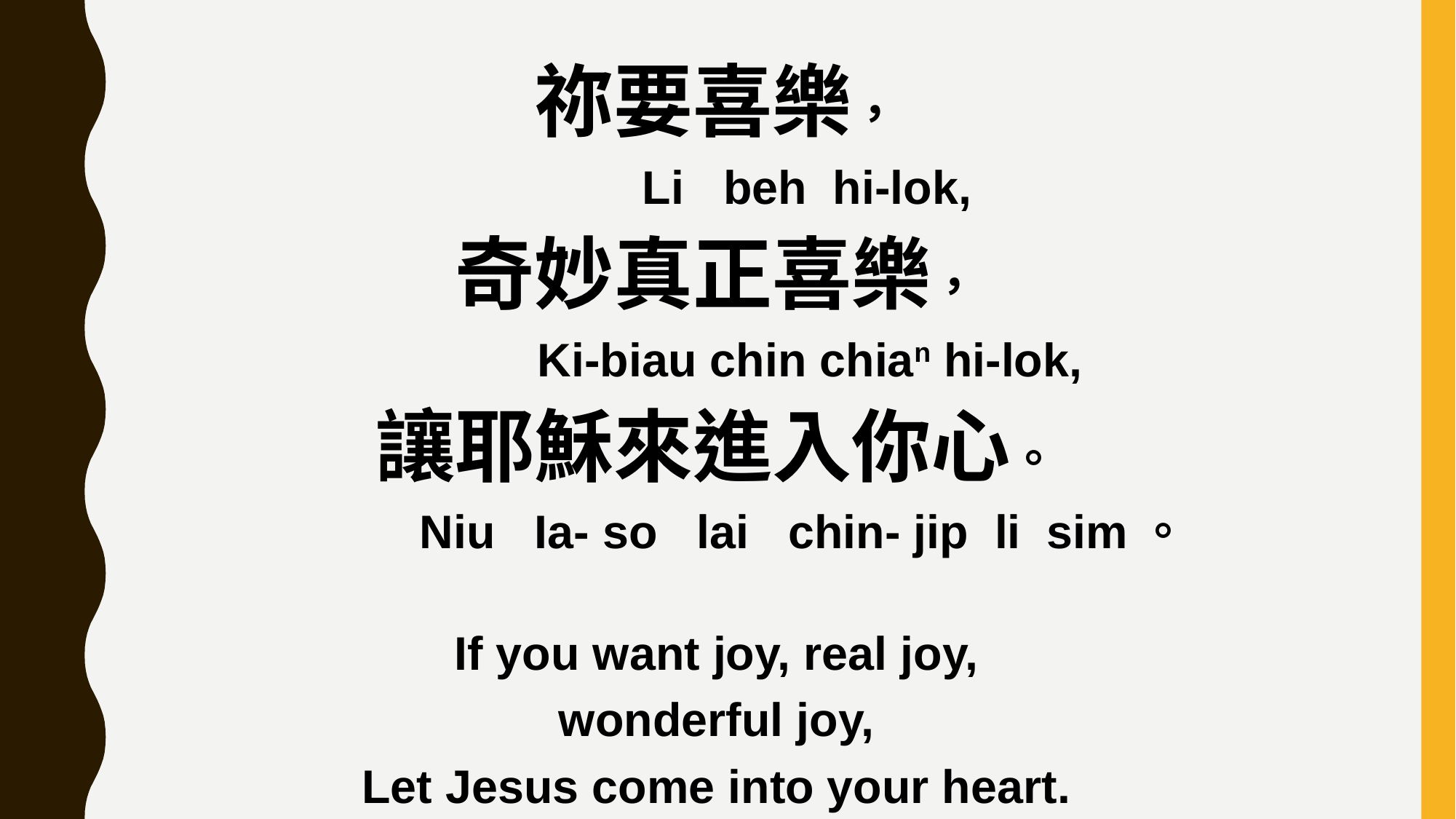

祢要喜樂，
                                    Li   beh  hi-lok,
奇妙真正喜樂，
                            Ki-biau chin chian hi-lok,
讓耶穌來進入你心。
                   Niu   Ia- so   lai   chin- jip  li  sim。

If you want joy, real joy,
wonderful joy,
Let Jesus come into your heart.